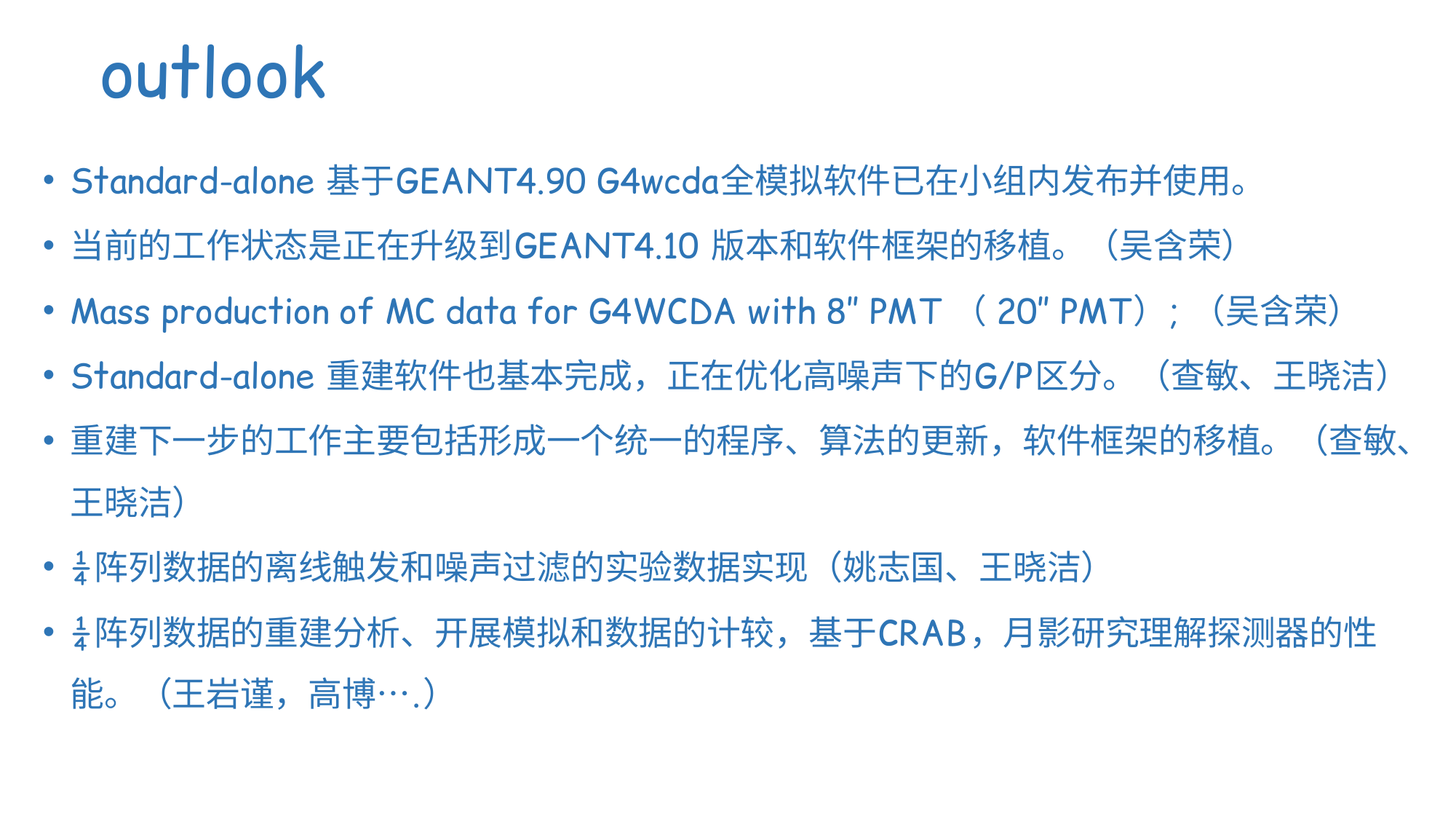

# outlook
Standard-alone 基于GEANT4.90 G4wcda全模拟软件已在小组内发布并使用。
当前的工作状态是正在升级到GEANT4.10 版本和软件框架的移植。（吴含荣）
Mass production of MC data for G4WCDA with 8’’ PMT （ 20’’ PMT）; （吴含荣）
Standard-alone 重建软件也基本完成，正在优化高噪声下的G/P区分。（查敏、王晓洁）
重建下一步的工作主要包括形成一个统一的程序、算法的更新，软件框架的移植。（查敏、王晓洁）
¼阵列数据的离线触发和噪声过滤的实验数据实现（姚志国、王晓洁）
¼阵列数据的重建分析、开展模拟和数据的计较，基于CRAB，月影研究理解探测器的性能。（王岩谨，高博….）